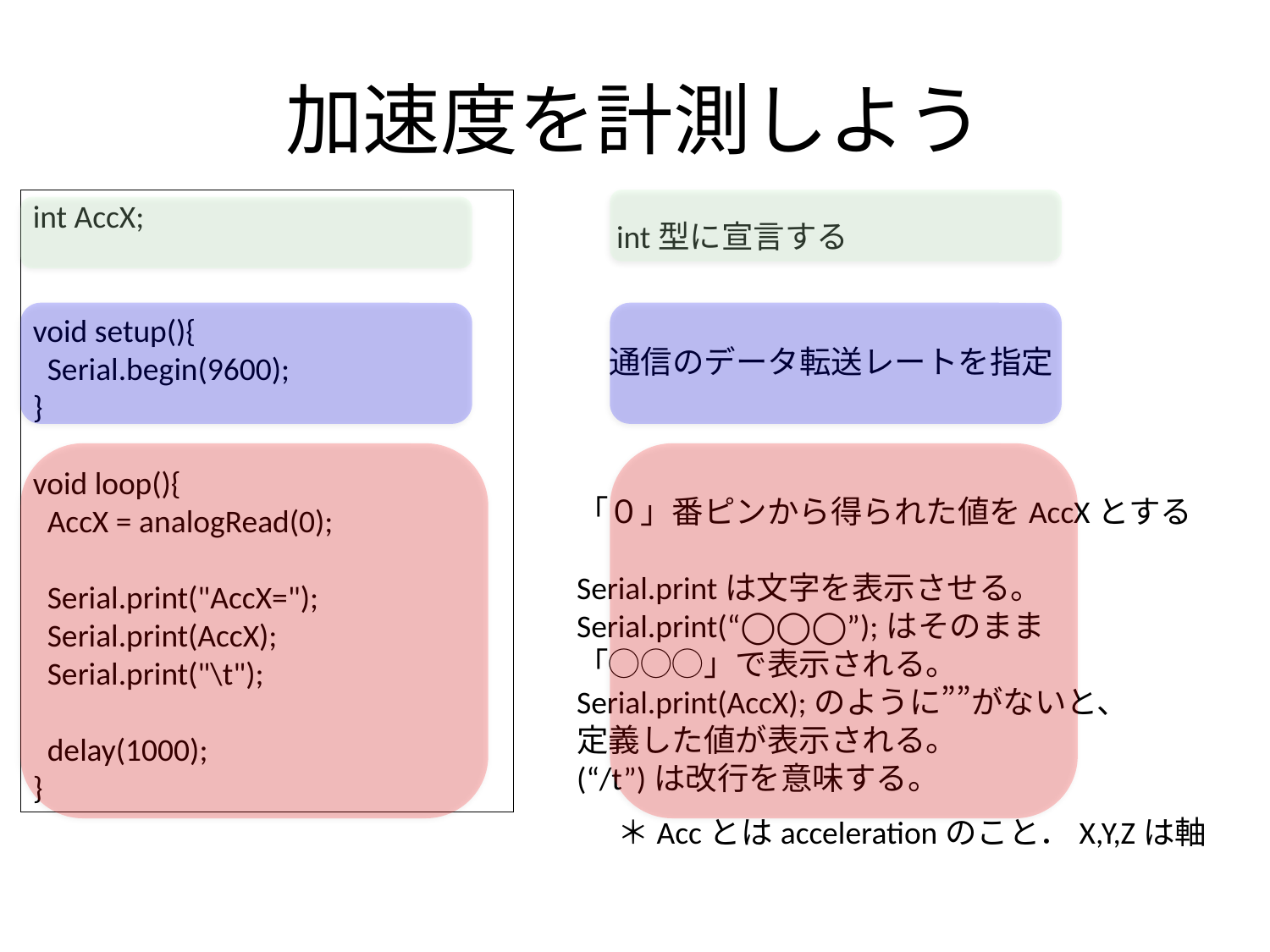

# 加速度を計測しよう

int AccX;

void setup(){
  Serial.begin(9600);
}

void loop(){
  AccX = analogRead(0);

  Serial.print("AccX=");
  Serial.print(AccX);
  Serial.print("\t");

  delay(1000);
}

int型に宣言する

通信のデータ転送レートを指定

「０」番ピンから得られた値をAccXとする

Serial.printは文字を表示させる。
Serial.print(“◯◯◯”);はそのまま
「◯◯◯」で表示される。
Serial.print(AccX);のように””がないと、
定義した値が表示される。
(“/t”)は改行を意味する。

＊Accとはaccelerationのこと．X,Y,Zは軸